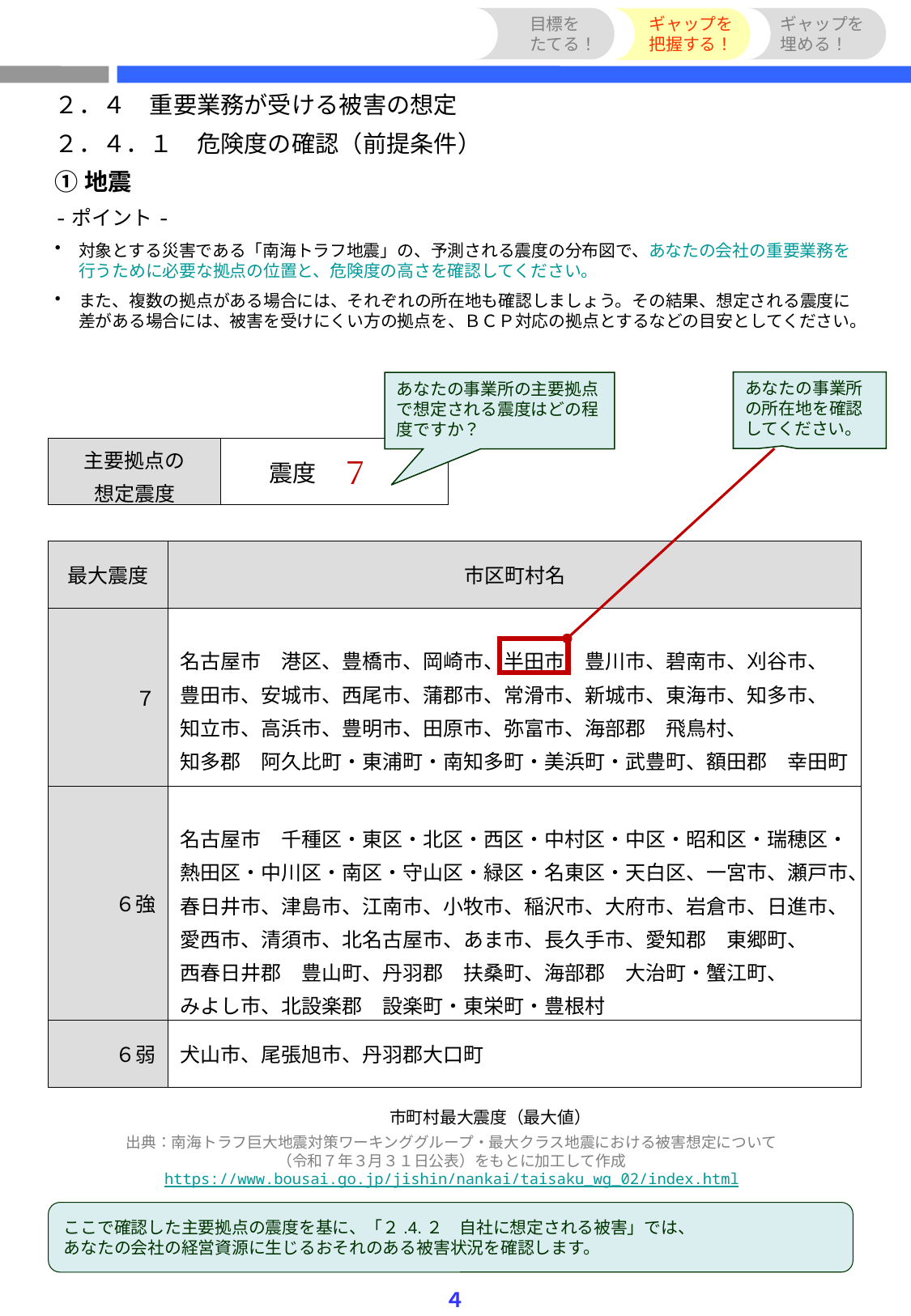

目標を
たてる！
ギャップを
把握する！
ギャップを
埋める！

２．４　重要業務が受ける被害の想定
２．４．１　危険度の確認（前提条件）
①地震
-ポイント-
対象とする災害である「南海トラフ地震」の、予測される震度の分布図で、あなたの会社の重要業務を行うために必要な拠点の位置と、危険度の高さを確認してください。
また、複数の拠点がある場合には、それぞれの所在地も確認しましょう。その結果、想定される震度に差がある場合には、被害を受けにくい方の拠点を、ＢＣＰ対応の拠点とするなどの目安としてください。
あなたの事業所の所在地を確認してください。
あなたの事業所の主要拠点で想定される震度はどの程度ですか？
| 主要拠点の 想定震度 | 震度 | ７ |
| --- | --- | --- |

| 最大震度 | 市区町村名 |
| --- | --- |
| ７ | 名古屋市　港区、豊橋市、岡崎市、半田市、豊川市、碧南市、刈谷市、 豊田市、安城市、西尾市、蒲郡市、常滑市、新城市、東海市、知多市、 知立市、高浜市、豊明市、田原市、弥富市、海部郡　飛鳥村、 知多郡　阿久比町・東浦町・南知多町・美浜町・武豊町、額田郡　幸田町 |
| ６強 | 名古屋市　千種区・東区・北区・西区・中村区・中区・昭和区・瑞穂区・ 熱田区・中川区・南区・守山区・緑区・名東区・天白区、一宮市、瀬戸市、 春日井市、津島市、江南市、小牧市、稲沢市、大府市、岩倉市、日進市、 愛西市、清須市、北名古屋市、あま市、長久手市、愛知郡　東郷町、 西春日井郡　豊山町、丹羽郡　扶桑町、海部郡　大治町・蟹江町、 みよし市、北設楽郡　設楽町・東栄町・豊根村 |
| ６弱 | 犬山市、尾張旭市、丹羽郡大口町 |

　　　　市町村最大震度（最大値）
出典：南海トラフ巨大地震対策ワーキンググループ・最大クラス地震における被害想定について
（令和７年３月３１日公表）をもとに加工して作成
https://www.bousai.go.jp/jishin/nankai/taisaku_wg_02/index.html
ここで確認した主要拠点の震度を基に、「２.4.２　自社に想定される被害」では、
あなたの会社の経営資源に生じるおそれのある被害状況を確認します。
４